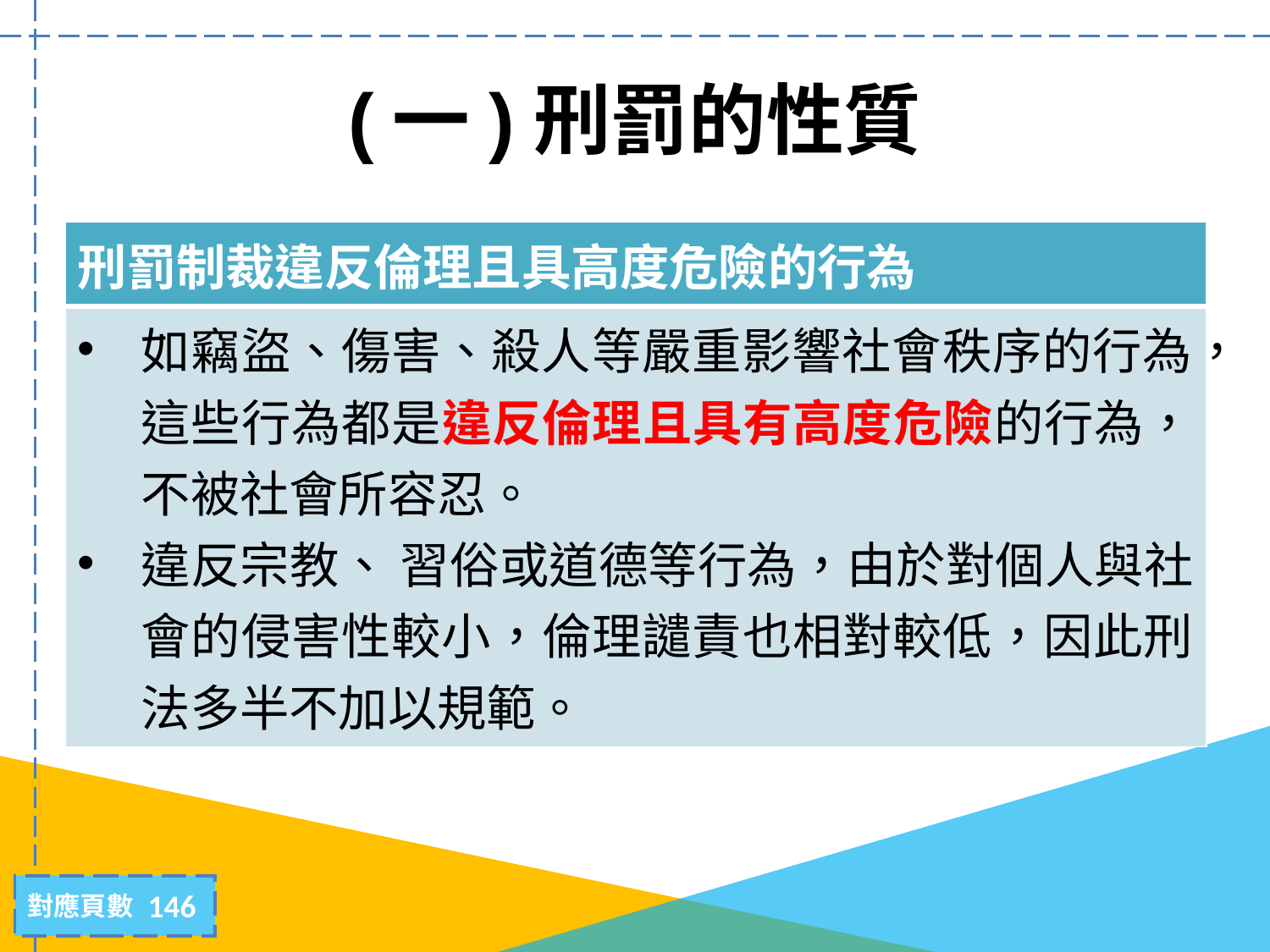

# (一)刑罰的性質

| 刑罰制裁違反倫理且具高度危險的行為 |
| --- |
| 如竊盜、傷害、殺人等嚴重影響社會秩序的行為，這些行為都是違反倫理且具有高度危險的行為，不被社會所容忍。 違反宗教、 習俗或道德等行為，由於對個人與社會的侵害性較小，倫理譴責也相對較低，因此刑法多半不加以規範。 |
146